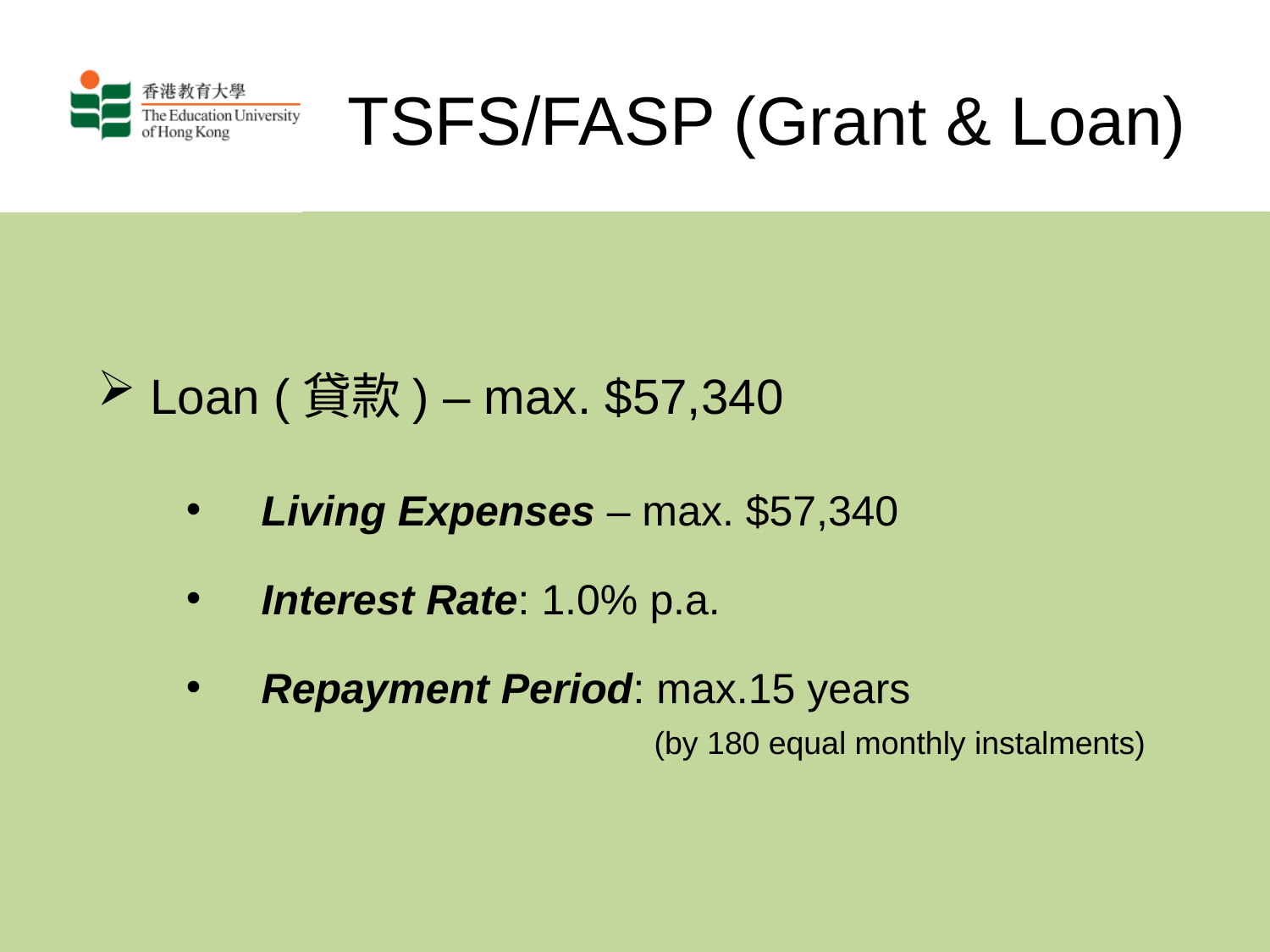

# TSFS/FASP (Grant & Loan)

 Loan (貸款) – max. $57,340

 Living Expenses – max. $57,340

 Interest Rate: 1.0% p.a.

 Repayment Period: max.15 years
  (by 180 equal monthly instalments)